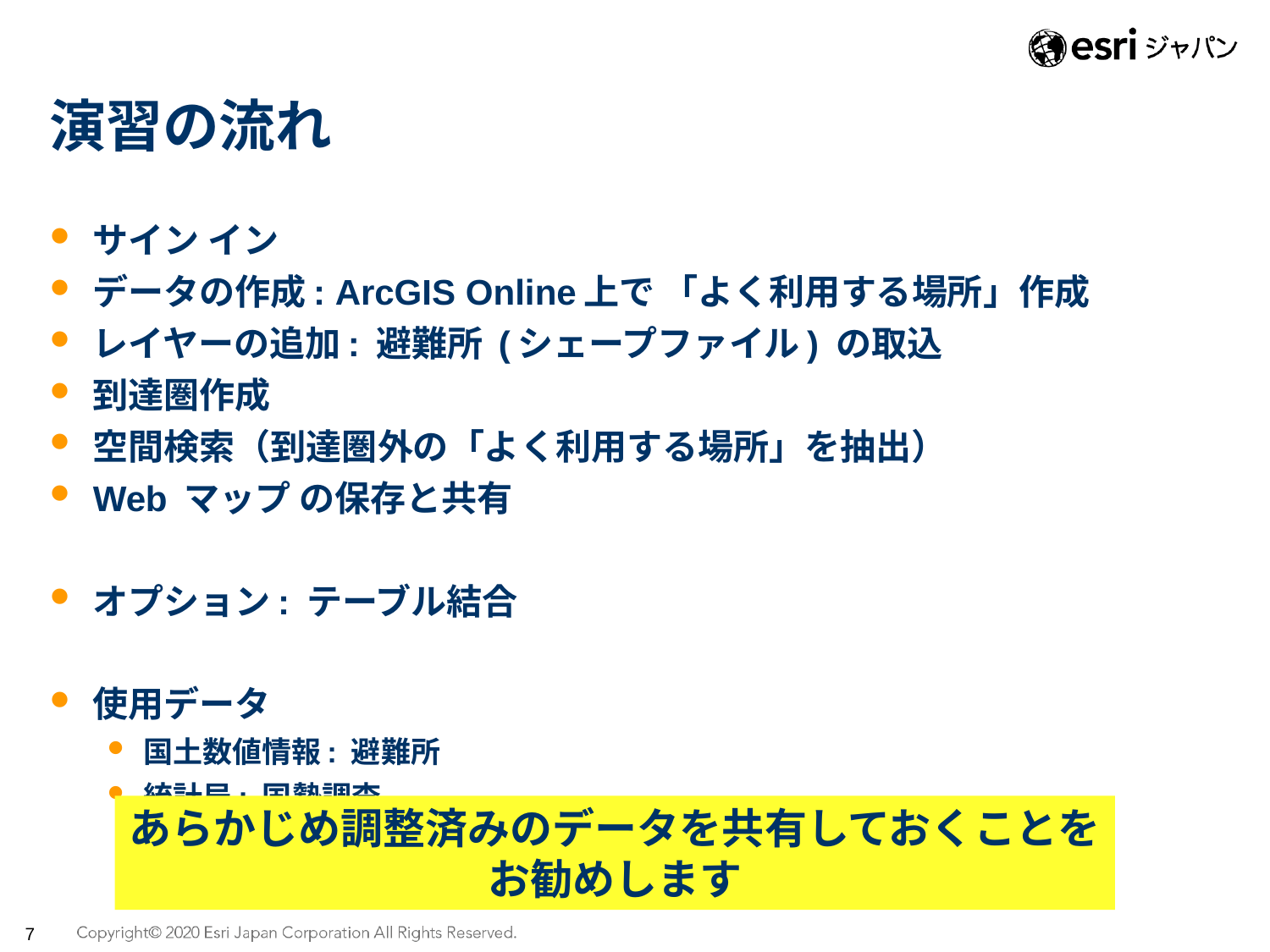

# 演習の流れ
サイン イン
データの作成: ArcGIS Online上で 「よく利用する場所」作成
レイヤーの追加: 避難所 (シェープファイル) の取込
到達圏作成
空間検索（到達圏外の「よく利用する場所」を抽出）
Web マップ の保存と共有

オプション: テーブル結合

使用データ
国土数値情報: 避難所
統計局: 国勢調査
あらかじめ調整済みのデータを共有しておくことを
お勧めします

7